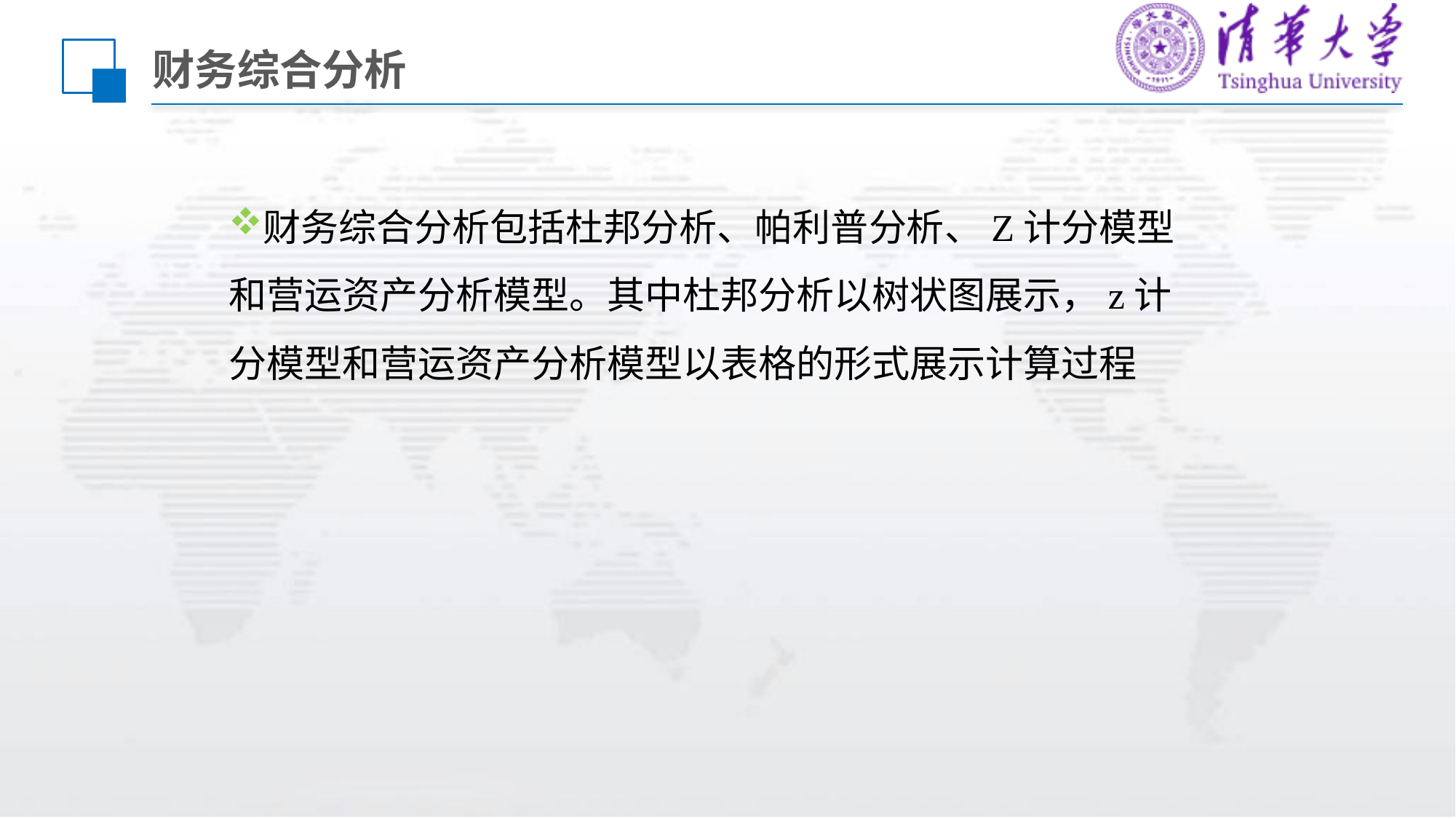

# 财务综合分析
财务综合分析包括杜邦分析、帕利普分析、Z计分模型和营运资产分析模型。其中杜邦分析以树状图展示，z计分模型和营运资产分析模型以表格的形式展示计算过程